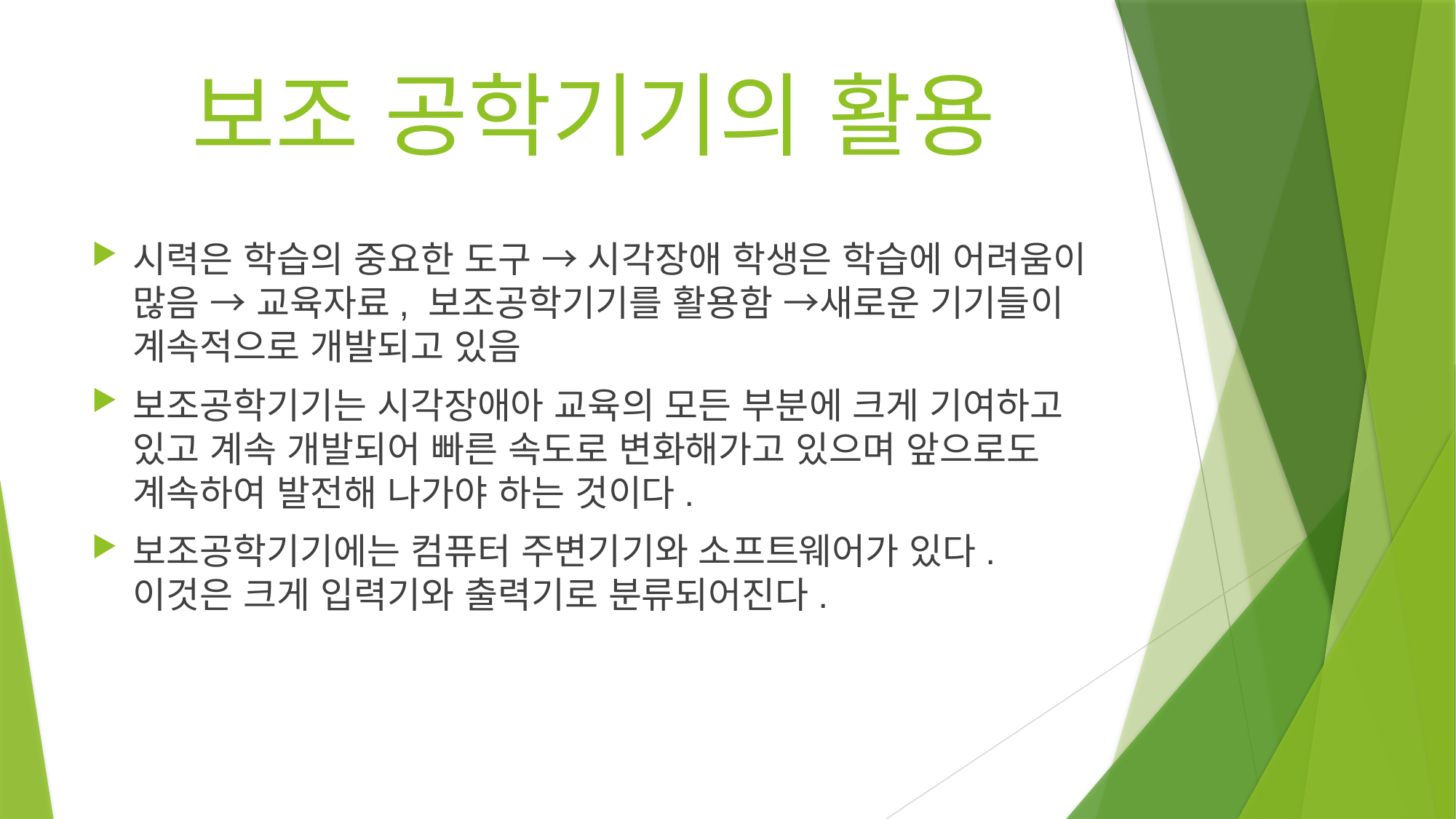

# 보조 공학기기의 활용
시력은 학습의 중요한 도구 → 시각장애 학생은 학습에 어려움이 많음 → 교육자료, 보조공학기기를 활용함 →새로운 기기들이 계속적으로 개발되고 있음
보조공학기기는 시각장애아 교육의 모든 부분에 크게 기여하고 있고 계속 개발되어 빠른 속도로 변화해가고 있으며 앞으로도 계속하여 발전해 나가야 하는 것이다.
보조공학기기에는 컴퓨터 주변기기와 소프트웨어가 있다. 이것은 크게 입력기와 출력기로 분류되어진다.